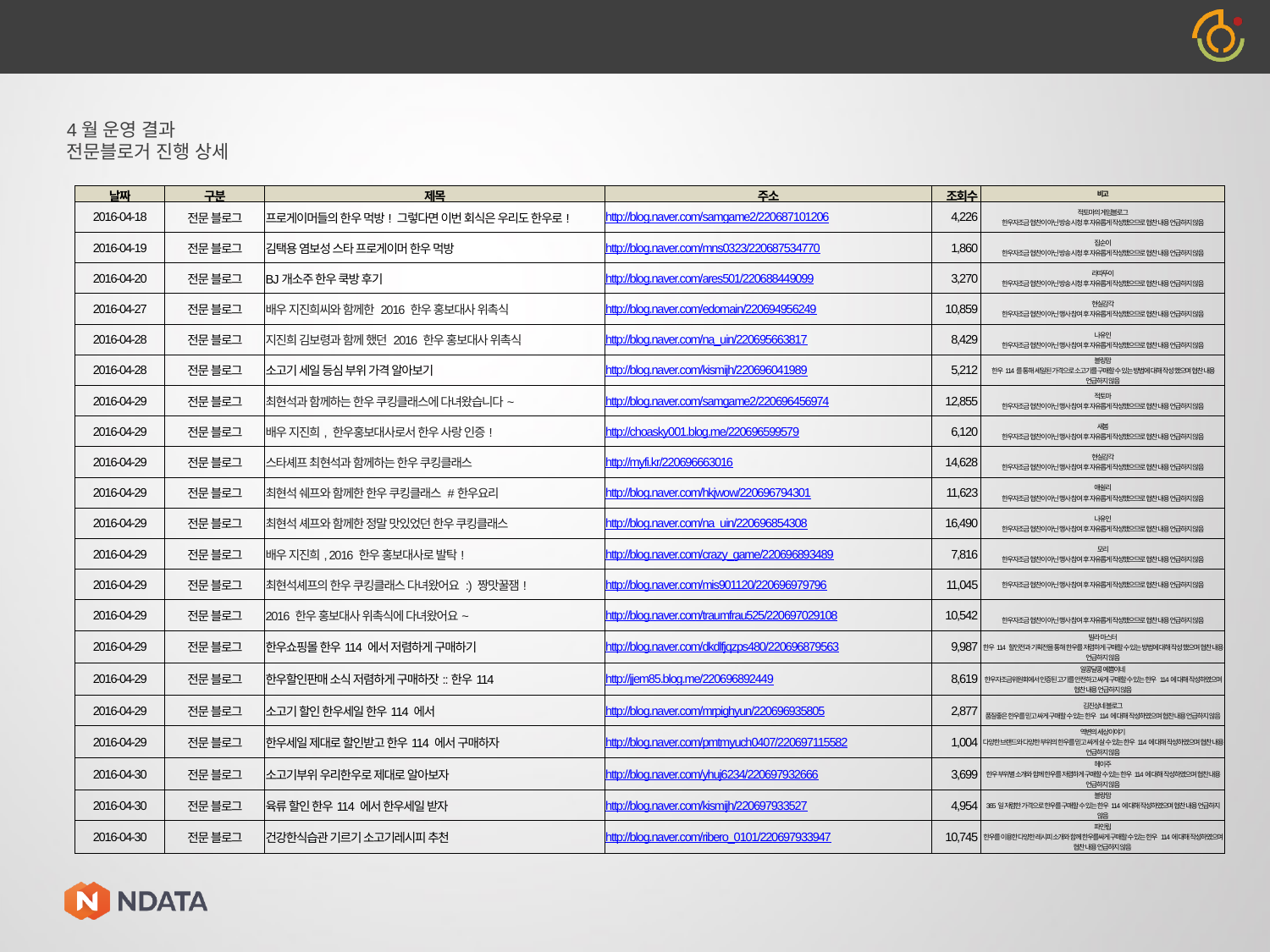

3. Blog – 진행 상세
4월 운영 결과
전문블로거 진행 상세
| 날짜 | 구분 | 제목 | 주소 | 조회수 | 비고 |
| --- | --- | --- | --- | --- | --- |
| 2016-04-18 | 전문 블로그 | 프로게이머들의 한우 먹방! 그렇다면 이번 회식은 우리도 한우로! | http://blog.naver.com/samgame2/220687101206 | 4,226 | 적토마의 게임블로그 한우자조금 협찬이 아닌 방송 시청 후 자유롭게 작성했으므로 협찬 내용 언급하지 않음 |
| 2016-04-19 | 전문 블로그 | 김택용 염보성 스타 프로게이머 한우 먹방 | http://blog.naver.com/mns0323/220687534770 | 1,860 | 집순이 한우자조금 협찬이 아닌 방송 시청 후 자유롭게 작성했으므로 협찬 내용 언급하지 않음 |
| 2016-04-20 | 전문 블로그 | BJ개소주 한우 쿡방 후기 | http://blog.naver.com/ares501/220688449099 | 3,270 | 라따뚜이 한우자조금 협찬이 아닌 방송 시청 후 자유롭게 작성했으므로 협찬 내용 언급하지 않음 |
| 2016-04-27 | 전문 블로그 | 배우 지진희씨와 함께한 2016 한우 홍보대사 위촉식 | http://blog.naver.com/edomain/220694956249 | 10,859 | 현실감각 한우자조금 협찬이 아닌 행사 참여 후 자유롭게 작성했으므로 협찬 내용 언급하지 않음 |
| 2016-04-28 | 전문 블로그 | 지진희 김보령과 함께 했던 2016 한우 홍보대사 위촉식 | http://blog.naver.com/na\_uin/220695663817 | 8,429 | 나유인 한우자조금 협찬이 아닌 행사 참여 후 자유롭게 작성했으므로 협찬 내용 언급하지 않음 |
| 2016-04-28 | 전문 블로그 | 소고기 세일 등심 부위 가격 알아보기 | http://blog.naver.com/kismijh/220696041989 | 5,212 | 블링맘 한우114를 통해 세일된 가격으로 소고기를 구매할 수 있는 방법에 대해 작성 했으며 협찬 내용 언급하지 않음 |
| 2016-04-29 | 전문 블로그 | 최현석과 함께하는 한우 쿠킹클래스에 다녀왔습니다~ | http://blog.naver.com/samgame2/220696456974 | 12,855 | 적토마 한우자조금 협찬이 아닌 행사 참여 후 자유롭게 작성했으므로 협찬 내용 언급하지 않음 |
| 2016-04-29 | 전문 블로그 | 배우 지진희, 한우홍보대사로서 한우 사랑 인증! | http://choasky001.blog.me/220696599579 | 6,120 | 새봄 한우자조금 협찬이 아닌 행사 참여 후 자유롭게 작성했으므로 협찬 내용 언급하지 않음 |
| 2016-04-29 | 전문 블로그 | 스타셰프 최현석과 함께하는 한우 쿠킹클래스 | http://myfi.kr/220696663016 | 14,628 | 현실감각 한우자조금 협찬이 아닌 행사 참여 후 자유롭게 작성했으므로 협찬 내용 언급하지 않음 |
| 2016-04-29 | 전문 블로그 | 최현석 쉐프와 함께한 한우 쿠킹클래스 #한우요리 | http://blog.naver.com/hkjwow/220696794301 | 11,623 | 애쉴리 한우자조금 협찬이 아닌 행사 참여 후 자유롭게 작성했으므로 협찬 내용 언급하지 않음 |
| 2016-04-29 | 전문 블로그 | 최현석 셰프와 함께한 정말 맛있었던 한우 쿠킹클래스 | http://blog.naver.com/na\_uin/220696854308 | 16,490 | 나유인 한우자조금 협찬이 아닌 행사 참여 후 자유롭게 작성했으므로 협찬 내용 언급하지 않음 |
| 2016-04-29 | 전문 블로그 | 배우 지진희, 2016 한우 홍보대사로 발탁! | http://blog.naver.com/crazy\_game/220696893489 | 7,816 | 모리 한우자조금 협찬이 아닌 행사 참여 후 자유롭게 작성했으므로 협찬 내용 언급하지 않음 |
| 2016-04-29 | 전문 블로그 | 최현석셰프의 한우 쿠킹클래스 다녀왔어요 :) 짱맛꿀잼! | http://blog.naver.com/mis901120/220696979796 | 11,045 | 한우자조금 협찬이 아닌 행사 참여 후 자유롭게 작성했으므로 협찬 내용 언급하지 않음 |
| 2016-04-29 | 전문 블로그 | 2016 한우 홍보대사 위촉식에 다녀왔어요~ | http://blog.naver.com/traumfrau525/220697029108 | 10,542 | 한우자조금 협찬이 아닌 행사 참여 후 자유롭게 작성했으므로 협찬 내용 언급하지 않음 |
| 2016-04-29 | 전문 블로그 | 한우쇼핑몰 한우114 에서 저렴하게 구매하기 | http://blog.naver.com/dkdlfjqzps480/220696879563 | 9,987 | 빌라 마스터 한우114 할인전과 기획전을 통해 한우를 저렴하게 구매할 수 있는 방법에 대해 작성 했으며 협찬 내용 언급하지 않음 |
| 2016-04-29 | 전문 블로그 | 한우할인판매 소식 저렴하게 구매하잣::한우114 | http://jjem85.blog.me/220696892449 | 8,619 | 알콩달콩 예쁨이네 한우자조금위원회에서 인증된 고기를 안전하고 싸게 구매할 수 있는 한우 114에 대해 작성하였으며 협찬 내용 언급하지 않음 |
| 2016-04-29 | 전문 블로그 | 소고기 할인 한우세일 한우114 에서 | http://blog.naver.com/mrpighyun/220696935805 | 2,877 | 김진상네 블로그 품질좋은 한우를 믿고 싸게 구매할 수 있는 한우 114에 대해 작성하였으며 협찬 내용 언급하지 않음 |
| 2016-04-29 | 전문 블로그 | 한우세일 제대로 할인받고 한우114 에서 구매하자 | http://blog.naver.com/pmtmyuch0407/220697115582 | 1,004 | 역변의 세상이야기 다양한 브랜드와 다양한 부위의 한우를 믿고 싸게 살 수 있는 한우114에 대해 작성하였으며 협찬 내용 언급하지 않음 |
| 2016-04-30 | 전문 블로그 | 소고기부위 우리한우로 제대로 알아보자 | http://blog.naver.com/yhuj6234/220697932666 | 3,699 | 헤이주 한우 부위별 소개와 함께 한우를 저렴하게 구매할 수 있는 한우114에 대해 작성하였으며 협찬 내용 언급하지 않음 |
| 2016-04-30 | 전문 블로그 | 육류 할인 한우114 에서 한우세일 받자 | http://blog.naver.com/kismijh/220697933527 | 4,954 | 블랑맘 365일 저렴한 가격으로 한우를 구매할 수 있는 한우114에 대해 작성하였으며 협찬 내용 언급하지 않음 |
| 2016-04-30 | 전문 블로그 | 건강한식습관 기르기 소고기레시피 추천 | http://blog.naver.com/ribero\_0101/220697933947 | 10,745 | 파인립 한우를 이용한 다양한 레시피 소개와 함께 한우를싸게 구매할 수 있는 한우 114에 대해 작성하였으며 협찬 내용 언급하지 않음 |